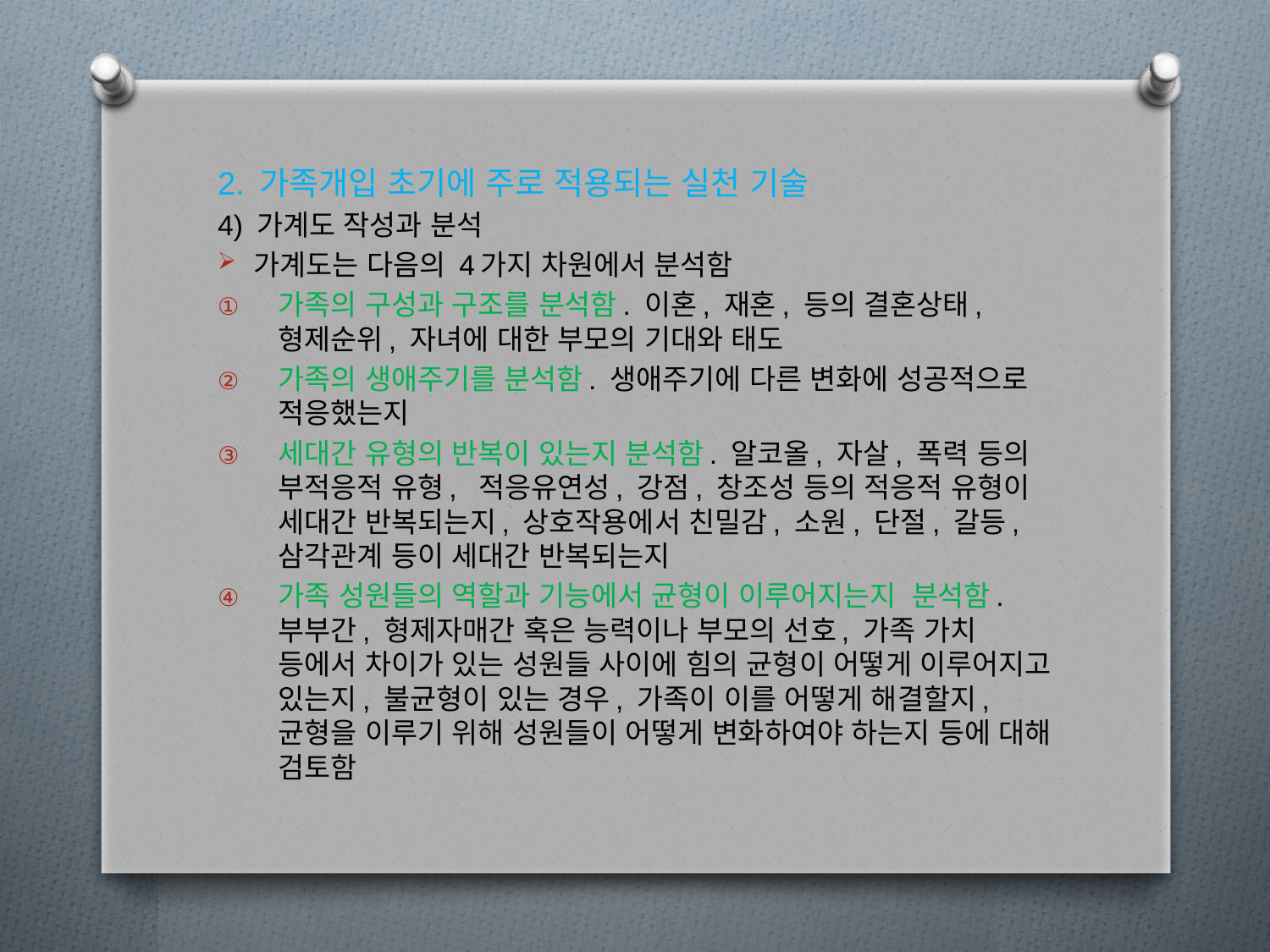

2. 가족개입 초기에 주로 적용되는 실천 기술
4) 가계도 작성과 분석
가계도는 다음의 4가지 차원에서 분석함
가족의 구성과 구조를 분석함. 이혼, 재혼, 등의 결혼상태, 형제순위, 자녀에 대한 부모의 기대와 태도
가족의 생애주기를 분석함. 생애주기에 다른 변화에 성공적으로 적응했는지
세대간 유형의 반복이 있는지 분석함. 알코올, 자살, 폭력 등의 부적응적 유형,  적응유연성, 강점, 창조성 등의 적응적 유형이 세대간 반복되는지, 상호작용에서 친밀감, 소원, 단절, 갈등, 삼각관계 등이 세대간 반복되는지
가족 성원들의 역할과 기능에서 균형이 이루어지는지  분석함. 부부간, 형제자매간 혹은 능력이나 부모의 선호, 가족 가치 등에서 차이가 있는 성원들 사이에 힘의 균형이 어떻게 이루어지고 있는지, 불균형이 있는 경우, 가족이 이를 어떻게 해결할지, 균형을 이루기 위해 성원들이 어떻게 변화하여야 하는지 등에 대해 검토함